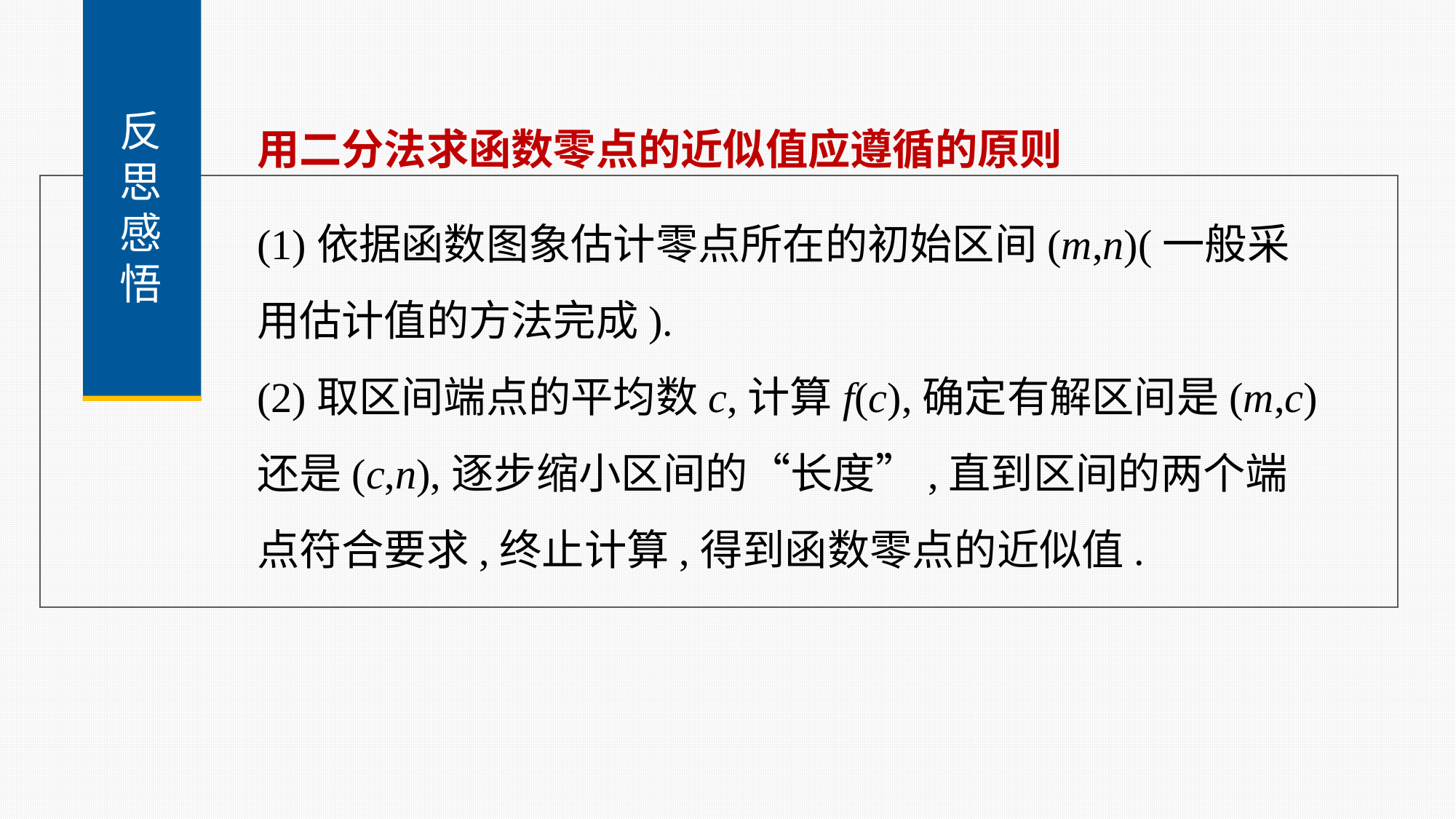

反
思
感
悟

用二分法求函数零点的近似值应遵循的原则

(1)依据函数图象估计零点所在的初始区间(m,n)(一般采用估计值的方法完成).
(2)取区间端点的平均数c,计算f(c),确定有解区间是(m,c)还是(c,n),逐步缩小区间的“长度”,直到区间的两个端点符合要求,终止计算,得到函数零点的近似值.